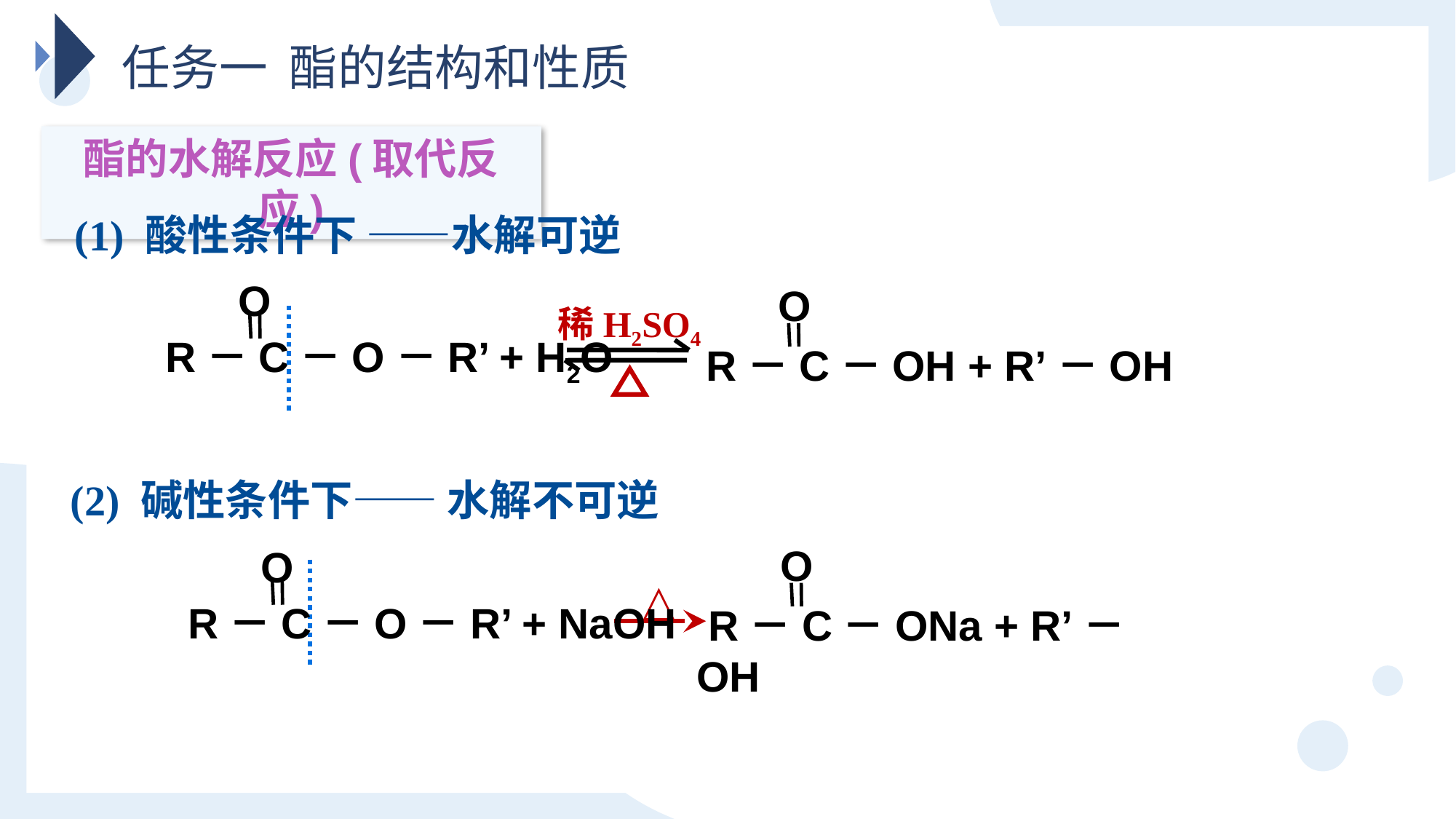

任务一  酯的结构和性质

酯的水解反应(取代反应)
(1) 酸性条件下 ——水解可逆
O

 R－C－O－R’ + H2O
O

 R－C－OH + R’－OH
稀H2SO4

(2) 碱性条件下—— 水解不可逆
O

 R－C－ONa + R’－OH
O

 R－C－O－R’ + NaOH
△